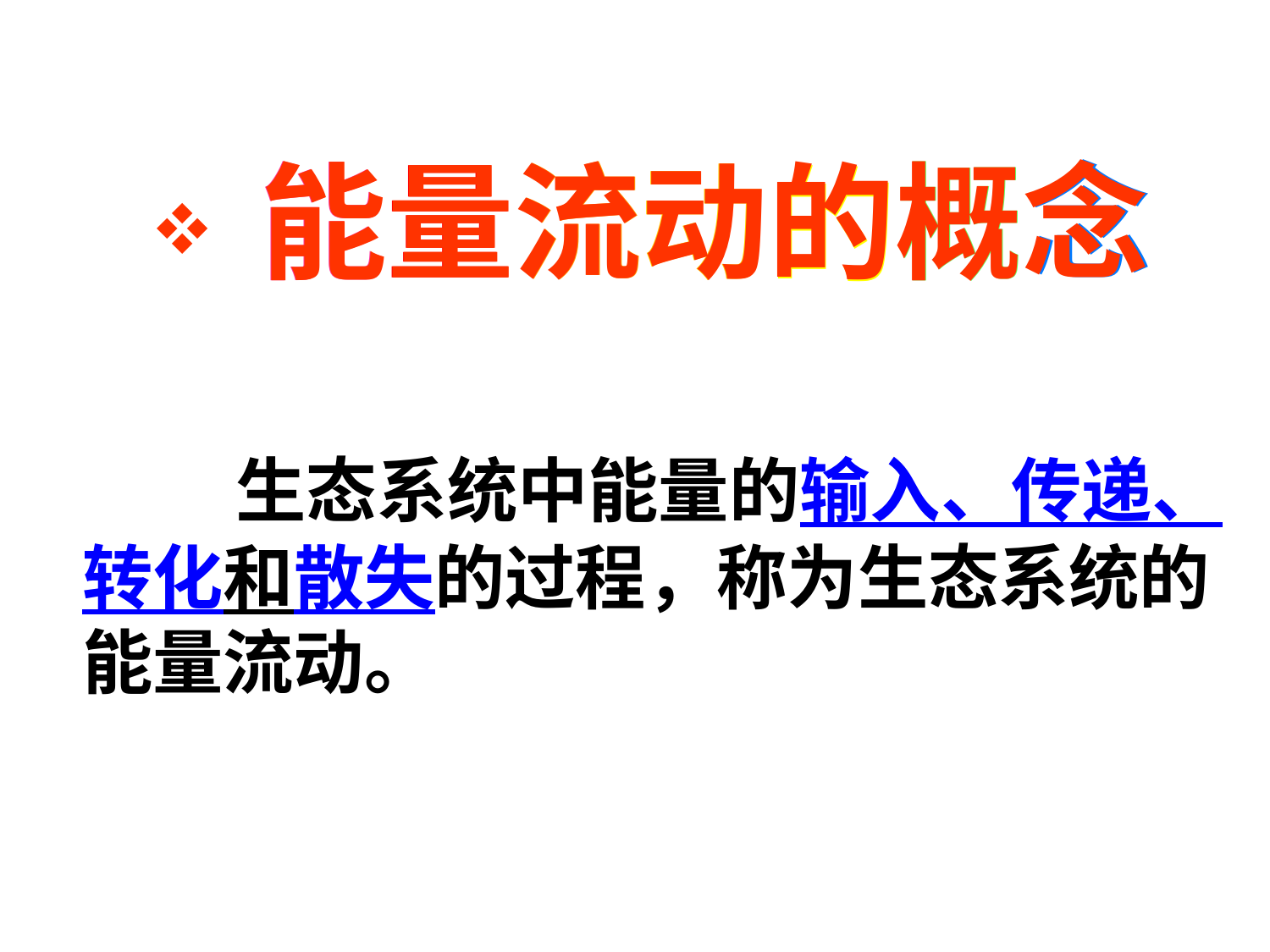

念
能
能量流动的概念
量
流
动
概
的

       生态系统中能量的输入、传递、转化和散失的过程，称为生态系统的能量流动。